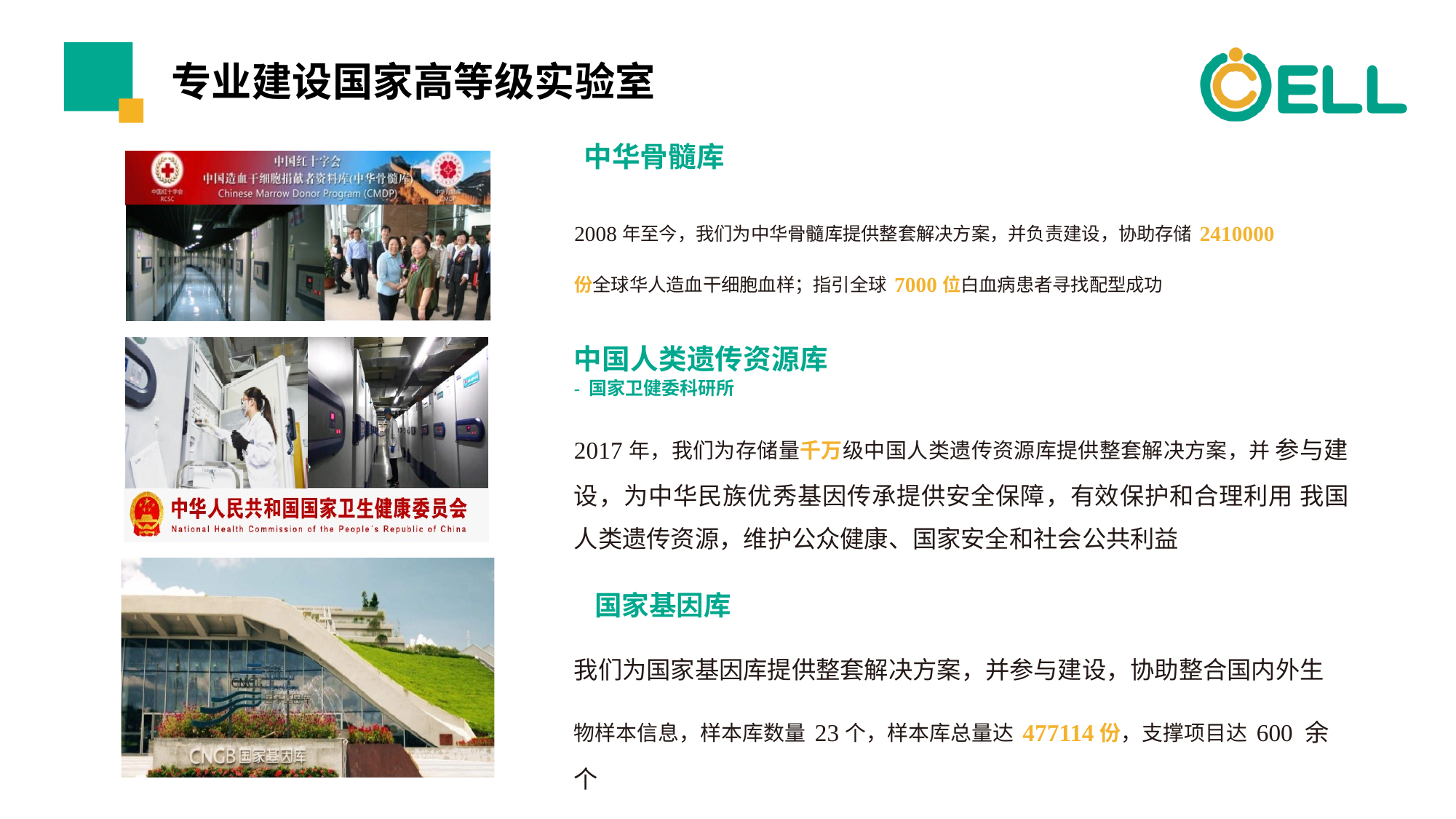

# 专业建设国家⾼等级实验室

中华⻣髓库

2008年⾄今，我们为中华⻣髓库提供整套解决⽅案，并负责建设，协助存储2410000
份全球华⼈造⾎⼲细胞⾎样；指引全球7000位⽩⾎病患者寻找配型成功

中国⼈类遗传资源库
- 国家卫健委科研所
2017年，我们为存储量千万级中国⼈类遗传资源库提供整套解决⽅案，并 参与建设，为中华⺠族优秀基因传承提供安全保障，有效保护和合理利⽤ 我国⼈类遗传资源，维护公众健康、国家安全和社会公共利益

国家基因库
我们为国家基因库提供整套解决⽅案，并参与建设，协助整合国内外⽣ 物样本信息，样本库数量23个，样本库总量达477114份，⽀撑项⽬达600 余个